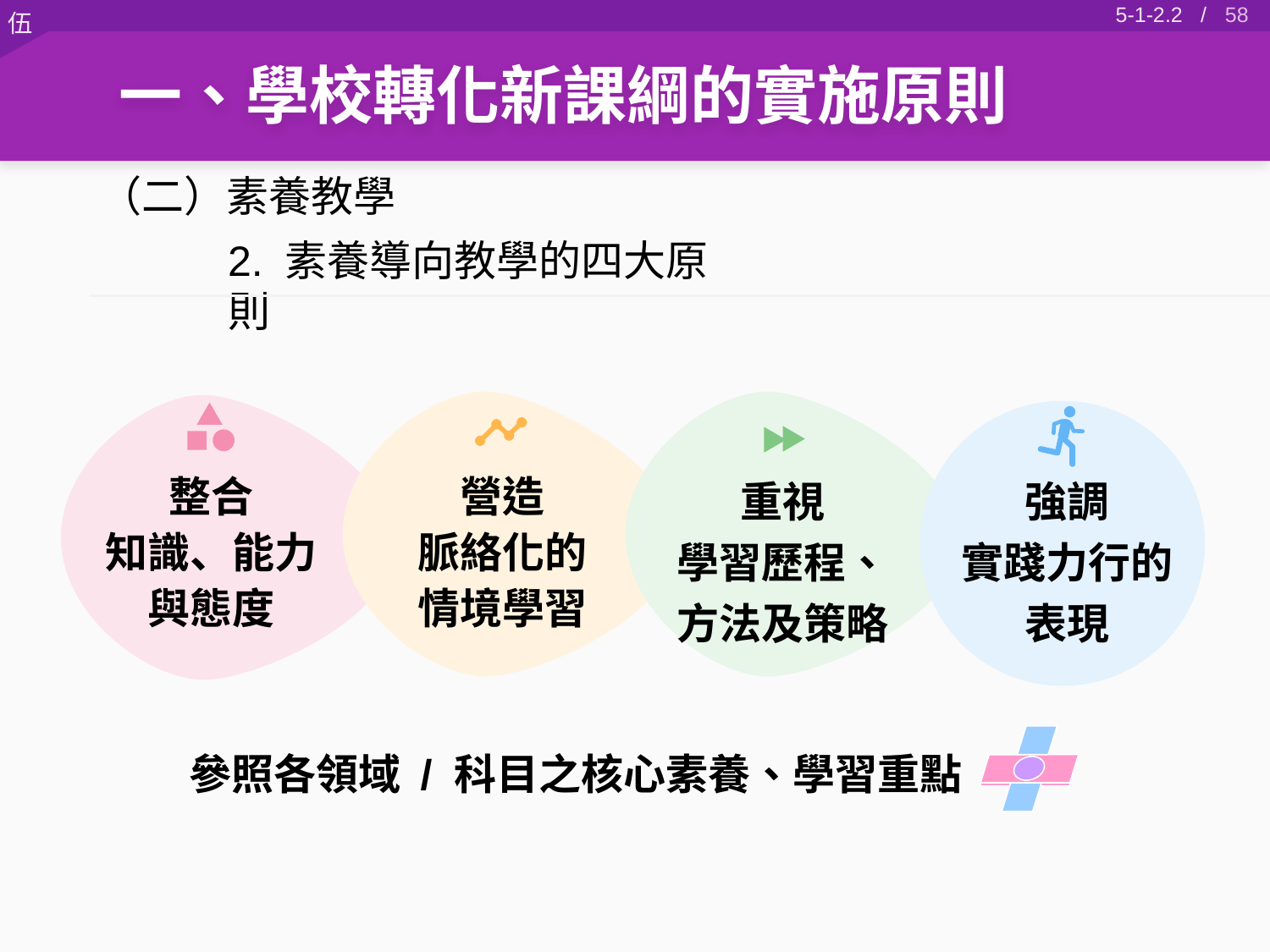

58
5-1-2.2   /
一、學校轉化新課綱的實施原則
（二）素養教學
2. 素養導向教學的四大原則

營造
脈絡化的
情境學習

重視
學習歷程、
方法及策略

整合
知識、能力與態度

強調
實踐力行的
表現

參照各領域 / 科目之核心素養、學習重點